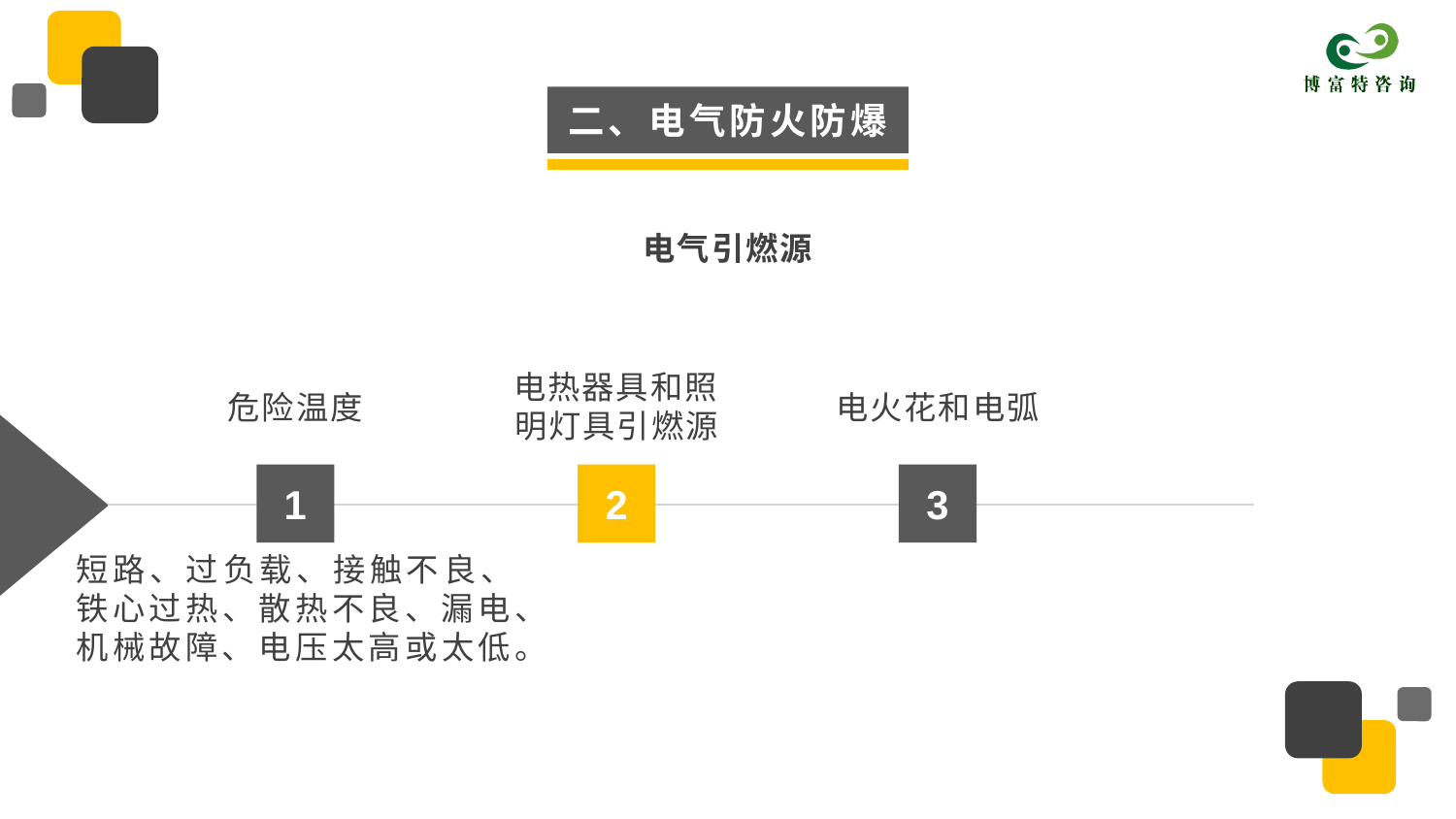

二、电气防火防爆
电气引燃源
电热器具和照明灯具引燃源
危险温度
电火花和电弧

1
2
3

短路、过负载、接触不良、铁心过热、散热不良、漏电、机械故障、电压太高或太低。